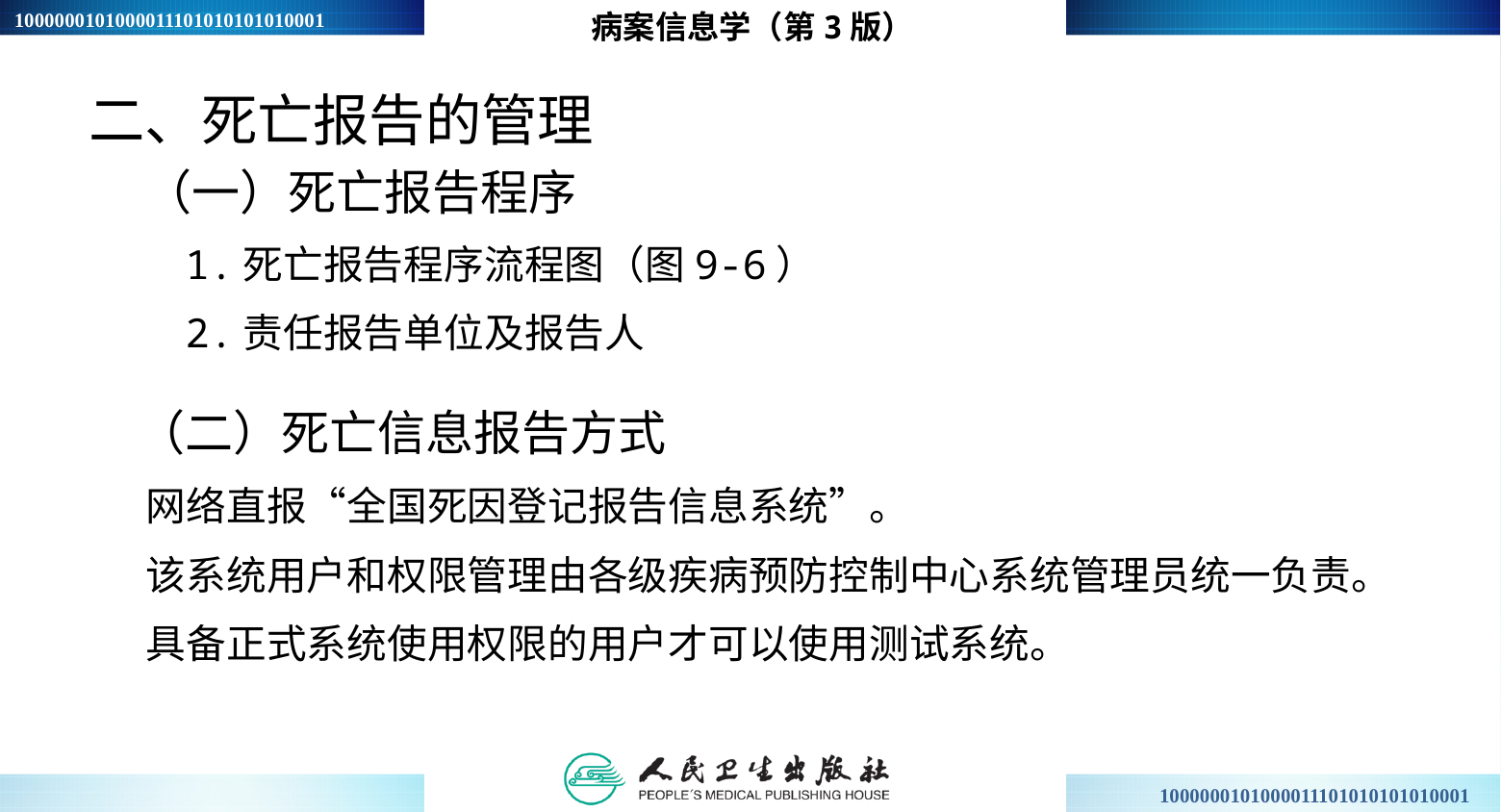

病案信息学（第3版）
二、死亡报告的管理
    （一）死亡报告程序
    1.死亡报告程序流程图（图9-6）
    2.责任报告单位及报告人
 （二）死亡信息报告方式
  网络直报“全国死因登记报告信息系统”。
  该系统用户和权限管理由各级疾病预防控制中心系统管理员统一负责。
  具备正式系统使用权限的用户才可以使用测试系统。